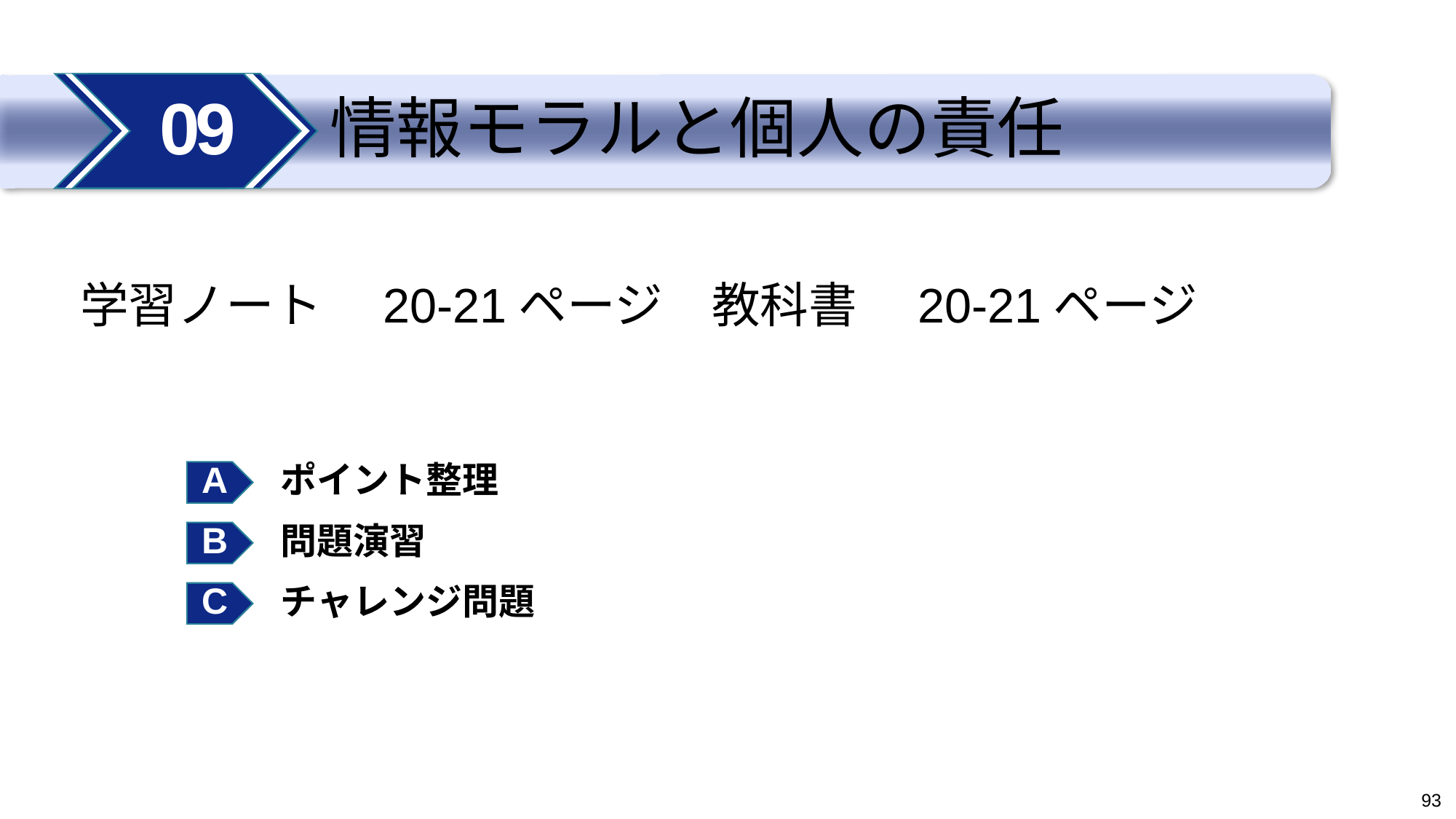

09
# 情報モラルと個人の責任
学習ノート　20-21ページ　教科書　20-21ページ
ポイント整理
問題演習
チャレンジ問題
93